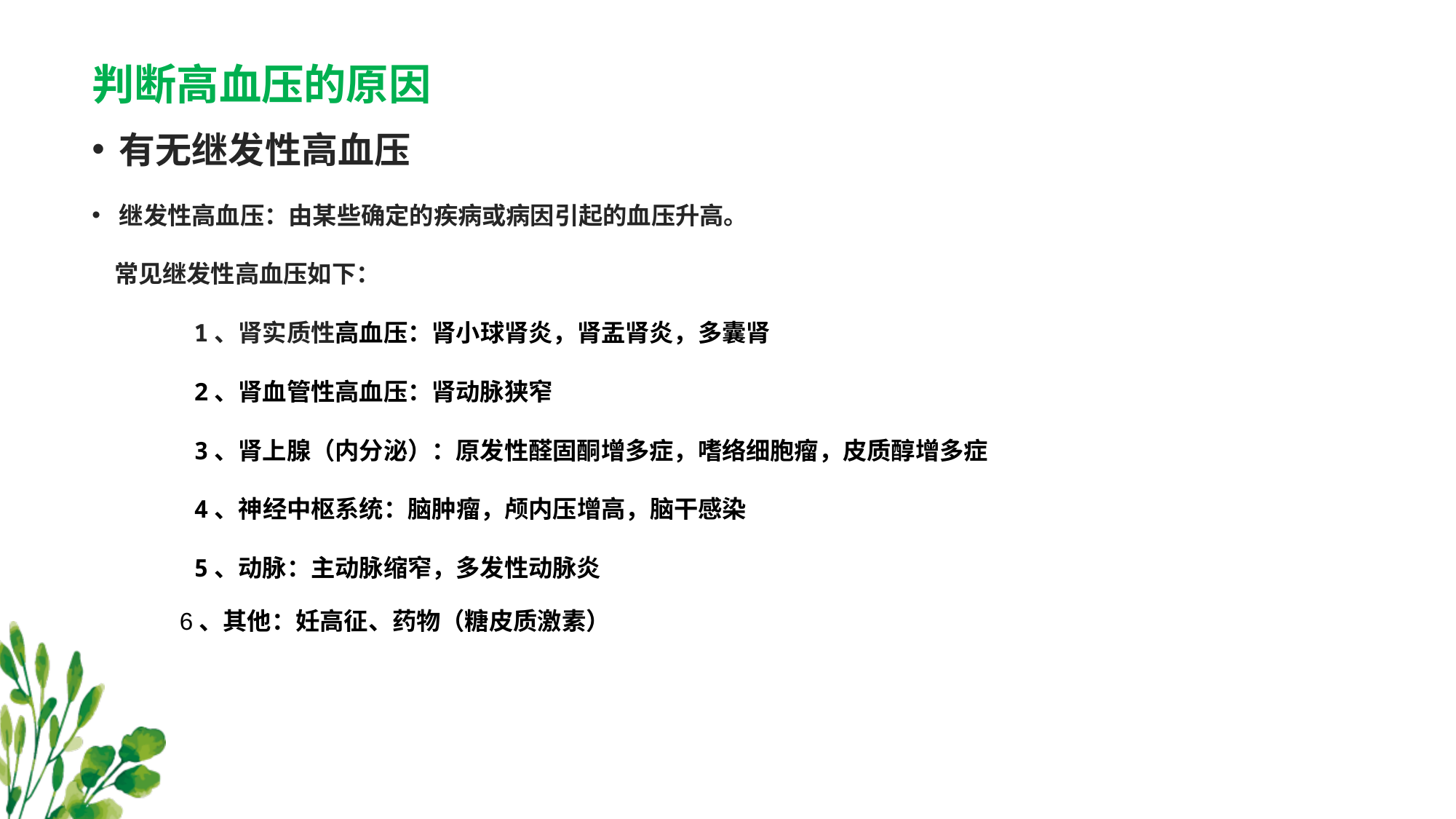

# 判断高血压的原因
有无继发性高血压
继发性高血压：由某些确定的疾病或病因引起的血压升高。
   常见继发性高血压如下：
       1、肾实质性高血压：肾小球肾炎，肾盂肾炎，多囊肾
       2、肾血管性高血压：肾动脉狭窄
       3、肾上腺（内分泌）：原发性醛固酮增多症，嗜络细胞瘤，皮质醇增多症
       4、神经中枢系统：脑肿瘤，颅内压增高，脑干感染
       5、动脉：主动脉缩窄，多发性动脉炎
             6、其他：妊高征、药物（糖皮质激素）